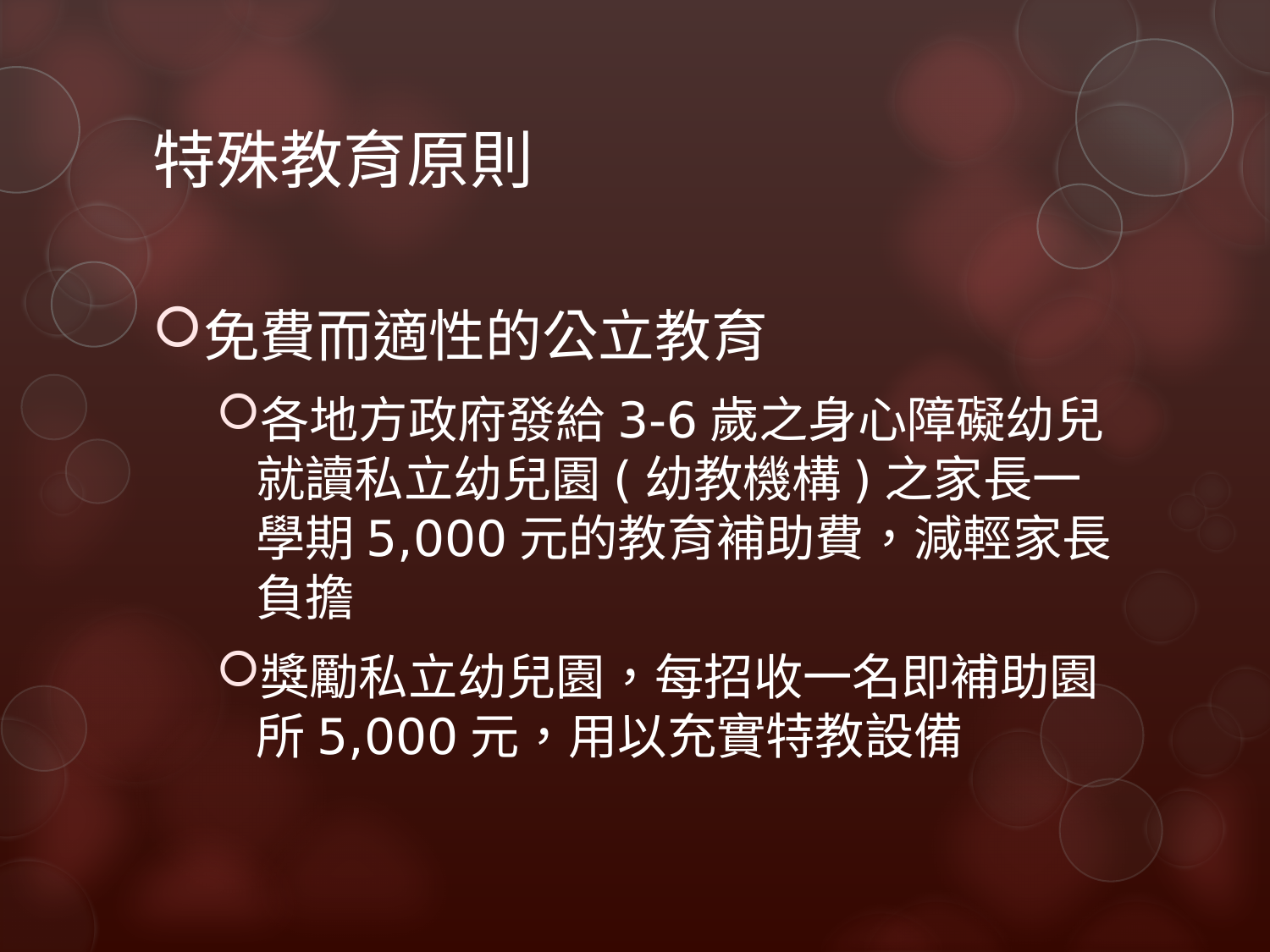

# 特殊教育原則
免費而適性的公立教育
各地方政府發給3-6歲之身心障礙幼兒就讀私立幼兒園(幼教機構)之家長一學期5,000元的教育補助費，減輕家長負擔
獎勵私立幼兒園，每招收一名即補助園所5,000元，用以充實特教設備